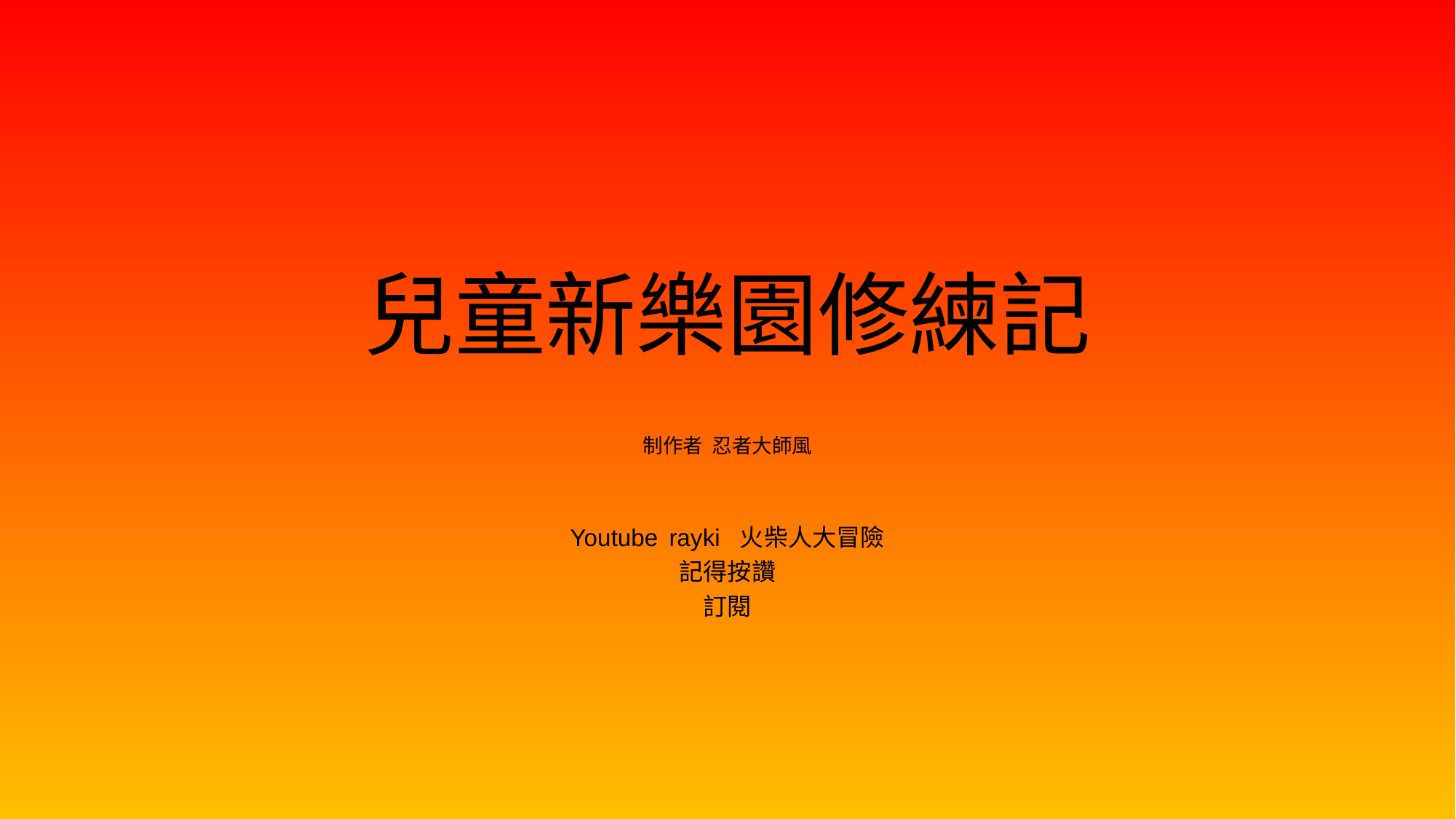

# 兒童新樂園修練記
制作者  忍者大師風

Youtube  rayki   火柴人大冒險
記得按讚
訂閱